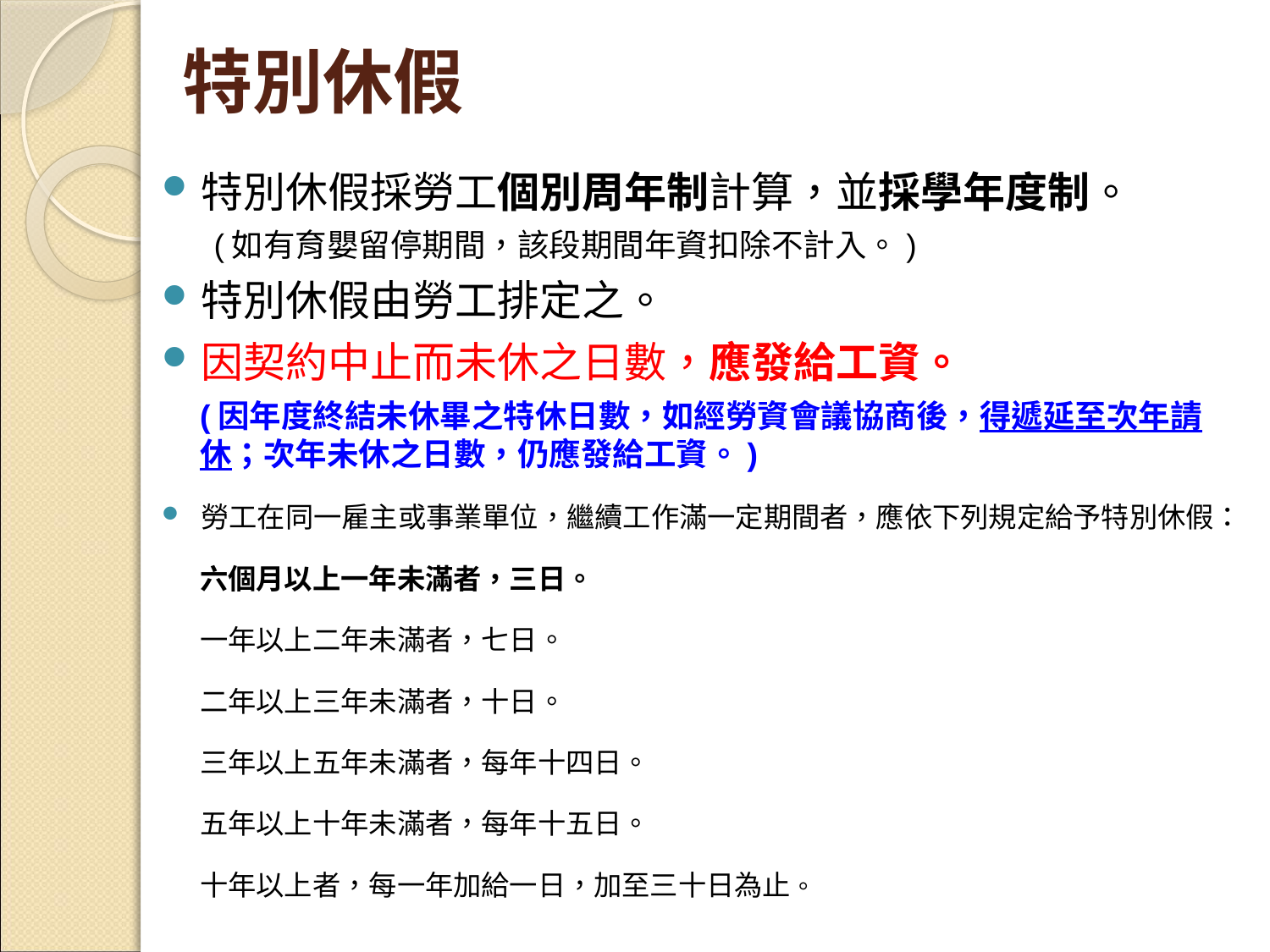

# 特別休假
特別休假採勞工個別周年制計算，並採學年度制。
(如有育嬰留停期間，該段期間年資扣除不計入。)
特別休假由勞工排定之。
因契約中止而未休之日數，應發給工資。
(因年度終結未休畢之特休日數，如經勞資會議協商後，得遞延至次年請休；次年未休之日數，仍應發給工資。)
勞工在同一雇主或事業單位，繼續工作滿一定期間者，應依下列規定給予特別休假：
     六個月以上一年未滿者，三日。
     一年以上二年未滿者，七日。
     二年以上三年未滿者，十日。
     三年以上五年未滿者，每年十四日。
     五年以上十年未滿者，每年十五日。
     十年以上者，每一年加給一日，加至三十日為止。